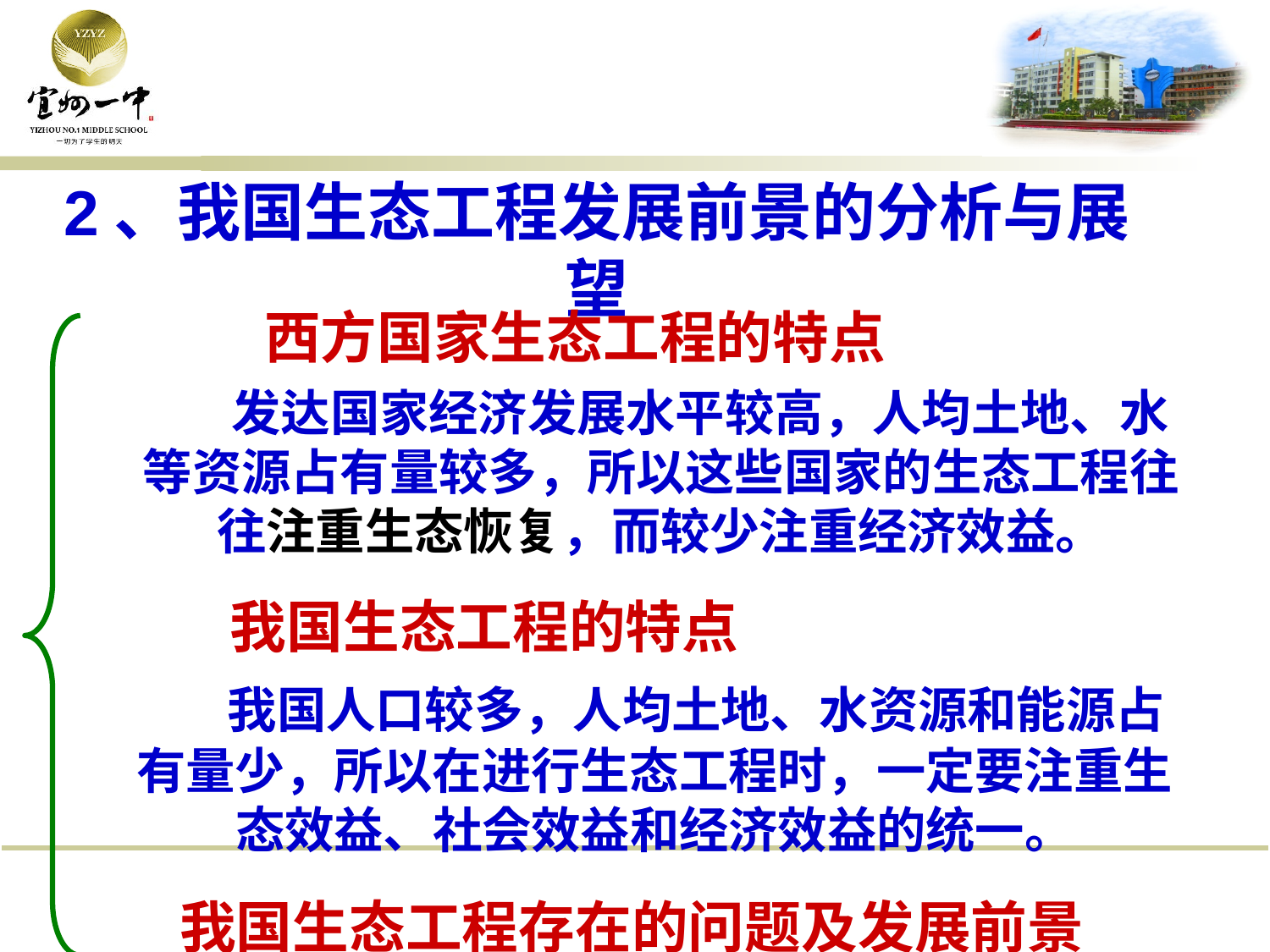

2、我国生态工程发展前景的分析与展望
西方国家生态工程的特点

  发达国家经济发展水平较高，人均土地、水等资源占有量较多，所以这些国家的生态工程往往注重生态恢复，而较少注重经济效益。
我国生态工程的特点
  我国人口较多，人均土地、水资源和能源占有量少，所以在进行生态工程时，一定要注重生态效益、社会效益和经济效益的统一。
我国生态工程存在的问题及发展前景